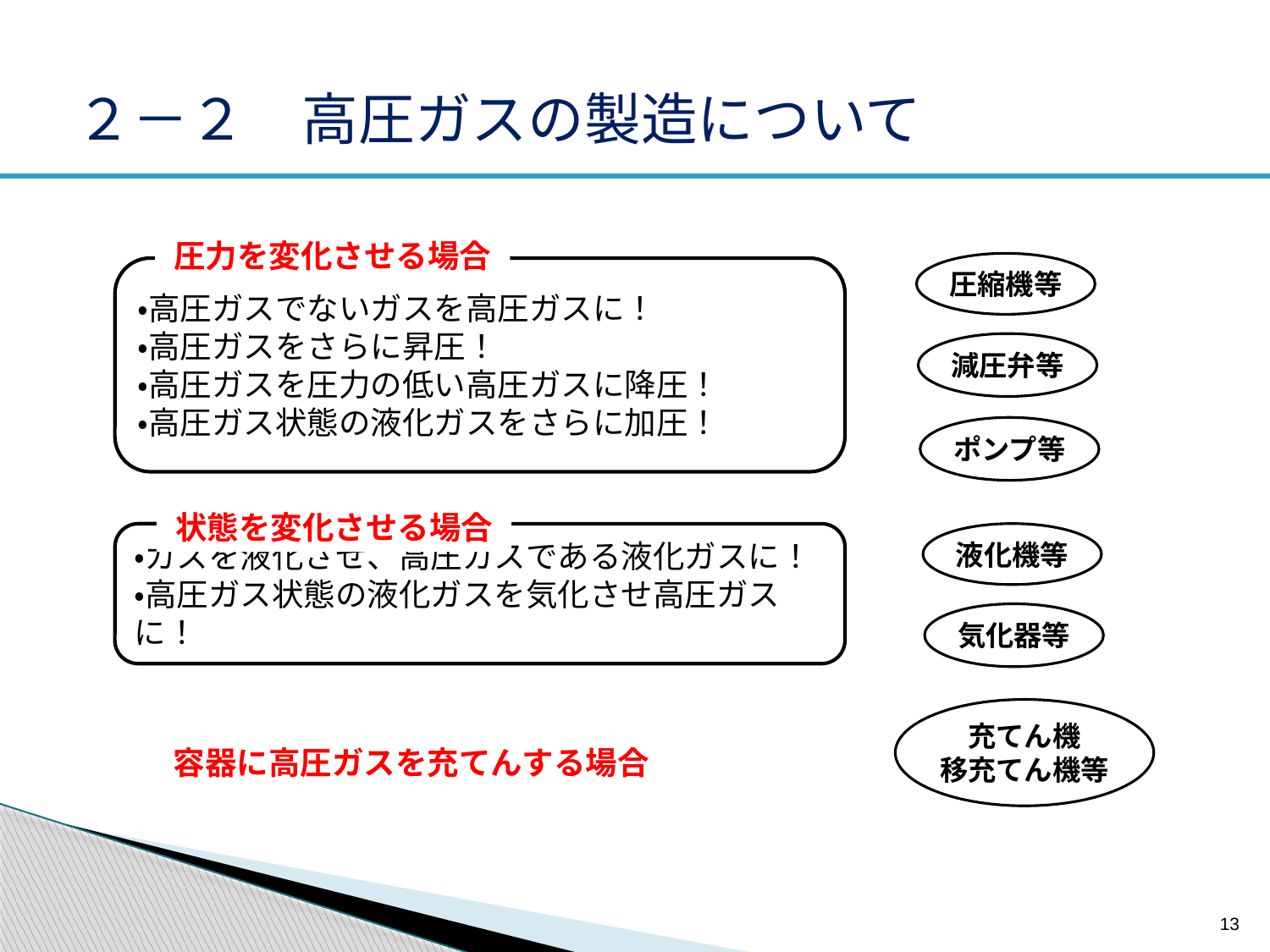

# ２－２　高圧ガスの製造について
圧力を変化させる場合
圧縮機等
・高圧ガスでないガスを高圧ガスに！
・高圧ガスをさらに昇圧！
・高圧ガスを圧力の低い高圧ガスに降圧！
・高圧ガス状態の液化ガスをさらに加圧！
減圧弁等
ポンプ等
状態を変化させる場合
液化機等
・ガスを液化させ、高圧ガスである液化ガスに！
・高圧ガス状態の液化ガスを気化させ高圧ガスに！
気化器等
充てん機
移充てん機等
容器に高圧ガスを充てんする場合
13